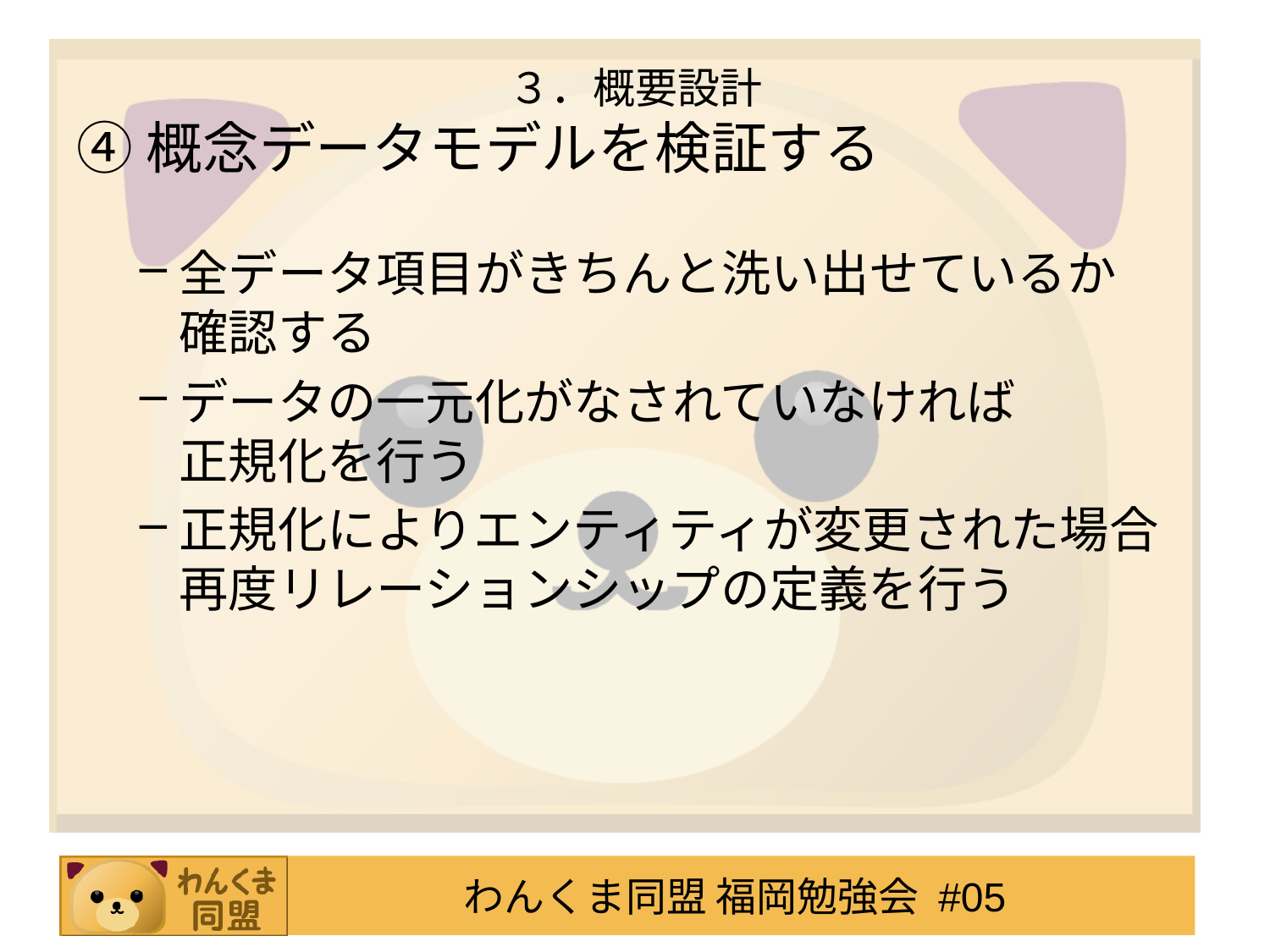

# ３．概要設計
④概念データモデルを検証する
全データ項目がきちんと洗い出せているか
確認する
データの一元化がなされていなければ
正規化を行う
正規化によりエンティティが変更された場合
再度リレーションシップの定義を行う